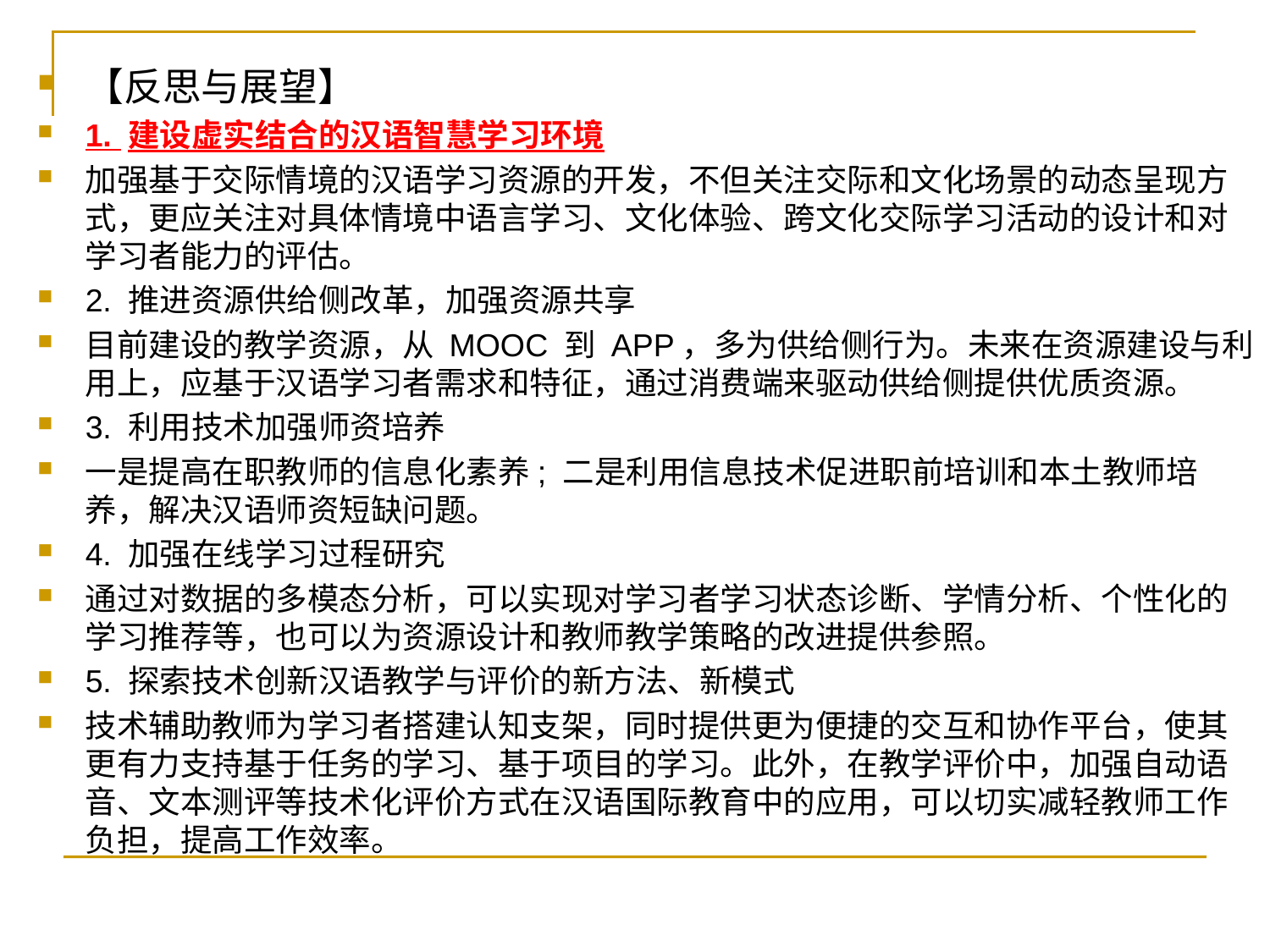

【反思与展望】
1. 建设虚实结合的汉语智慧学习环境
加强基于交际情境的汉语学习资源的开发，不但关注交际和文化场景的动态呈现方式，更应关注对具体情境中语言学习、文化体验、跨文化交际学习活动的设计和对学习者能力的评估。
2. 推进资源供给侧改革，加强资源共享
目前建设的教学资源，从 MOOC 到 APP，多为供给侧行为。未来在资源建设与利用上，应基于汉语学习者需求和特征，通过消费端来驱动供给侧提供优质资源。
3. 利用技术加强师资培养
一是提高在职教师的信息化素养; 二是利用信息技术促进职前培训和本土教师培养，解决汉语师资短缺问题。
4. 加强在线学习过程研究
通过对数据的多模态分析，可以实现对学习者学习状态诊断、学情分析、个性化的学习推荐等，也可以为资源设计和教师教学策略的改进提供参照。
5. 探索技术创新汉语教学与评价的新方法、新模式
技术辅助教师为学习者搭建认知支架，同时提供更为便捷的交互和协作平台，使其更有力支持基于任务的学习、基于项目的学习。此外，在教学评价中，加强自动语音、文本测评等技术化评价方式在汉语国际教育中的应用，可以切实减轻教师工作负担，提高工作效率。